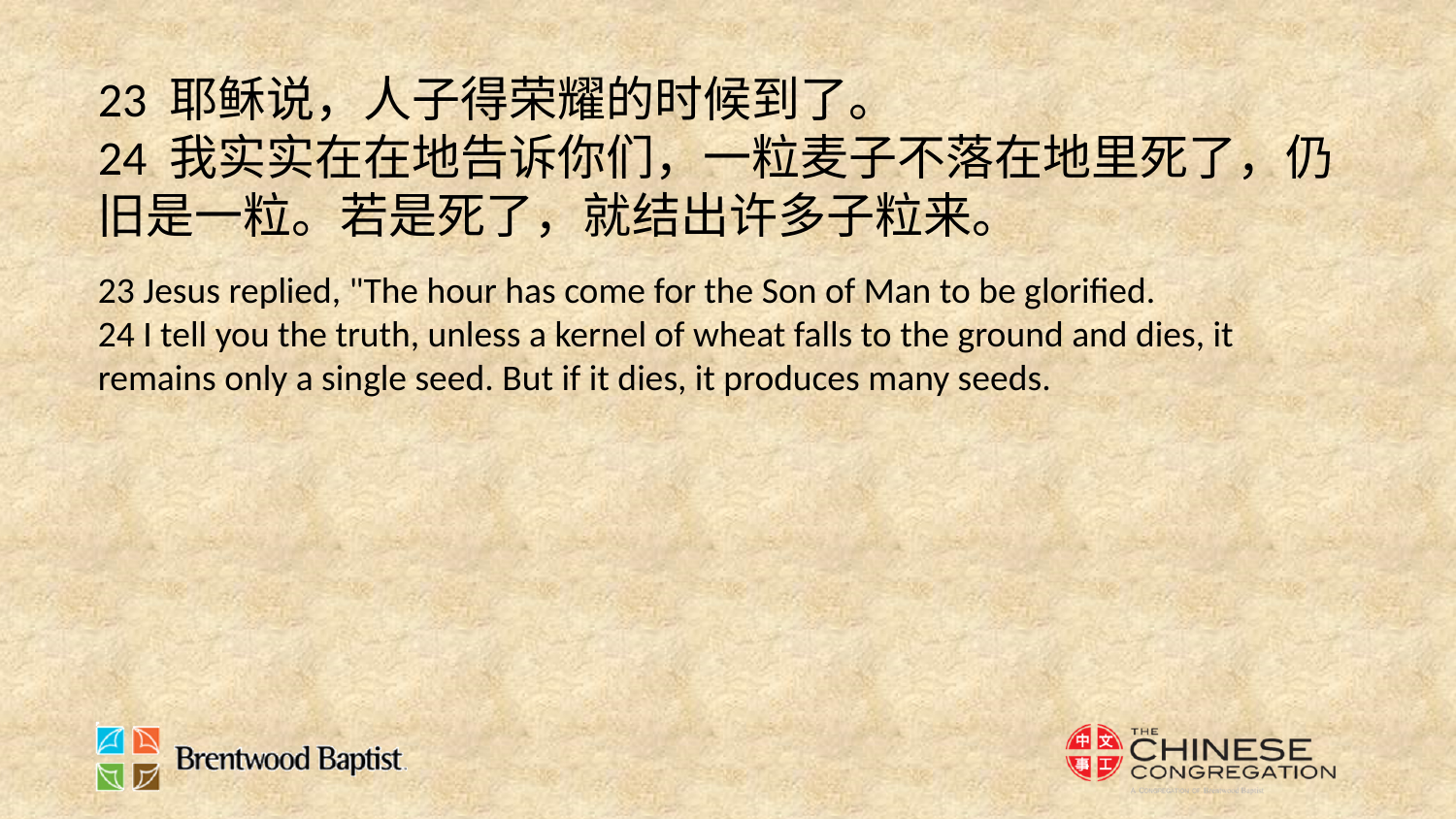

23 耶稣说，人子得荣耀的时候到了。
24 我实实在在地告诉你们，一粒麦子不落在地里死了，仍旧是一粒。若是死了，就结出许多子粒来。

23 Jesus replied, "The hour has come for the Son of Man to be glorified.
24 I tell you the truth, unless a kernel of wheat falls to the ground and dies, it remains only a single seed. But if it dies, it produces many seeds.